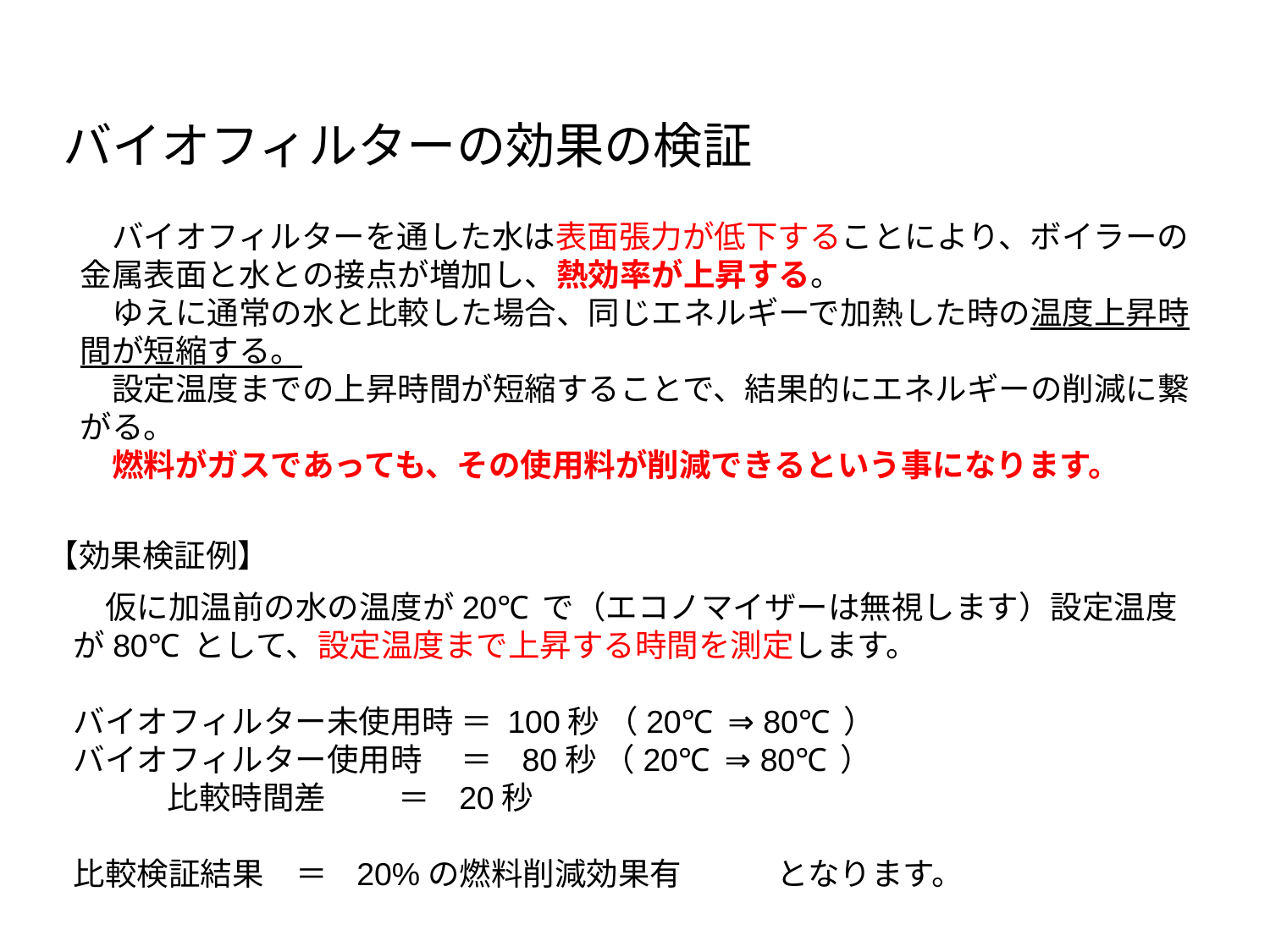

バイオフィルターの効果の検証
　バイオフィルターを通した水は表面張力が低下することにより、ボイラーの
金属表面と水との接点が増加し、熱効率が上昇する。
　ゆえに通常の水と比較した場合、同じエネルギーで加熱した時の温度上昇時
間が短縮する。
　設定温度までの上昇時間が短縮することで、結果的にエネルギーの削減に繋
がる。
　燃料がガスであっても、その使用料が削減できるという事になります。
【効果検証例】
　仮に加温前の水の温度が20℃で（エコノマイザーは無視します）設定温度が80℃として、設定温度まで上昇する時間を測定します。

バイオフィルター未使用時 ＝ 100秒 （20℃ ⇒ 80℃）
バイオフィルター使用時　 ＝   80秒 （20℃ ⇒ 80℃）
            比較時間差          ＝   20秒

比較検証結果　＝   20%の燃料削減効果有　　　となります。